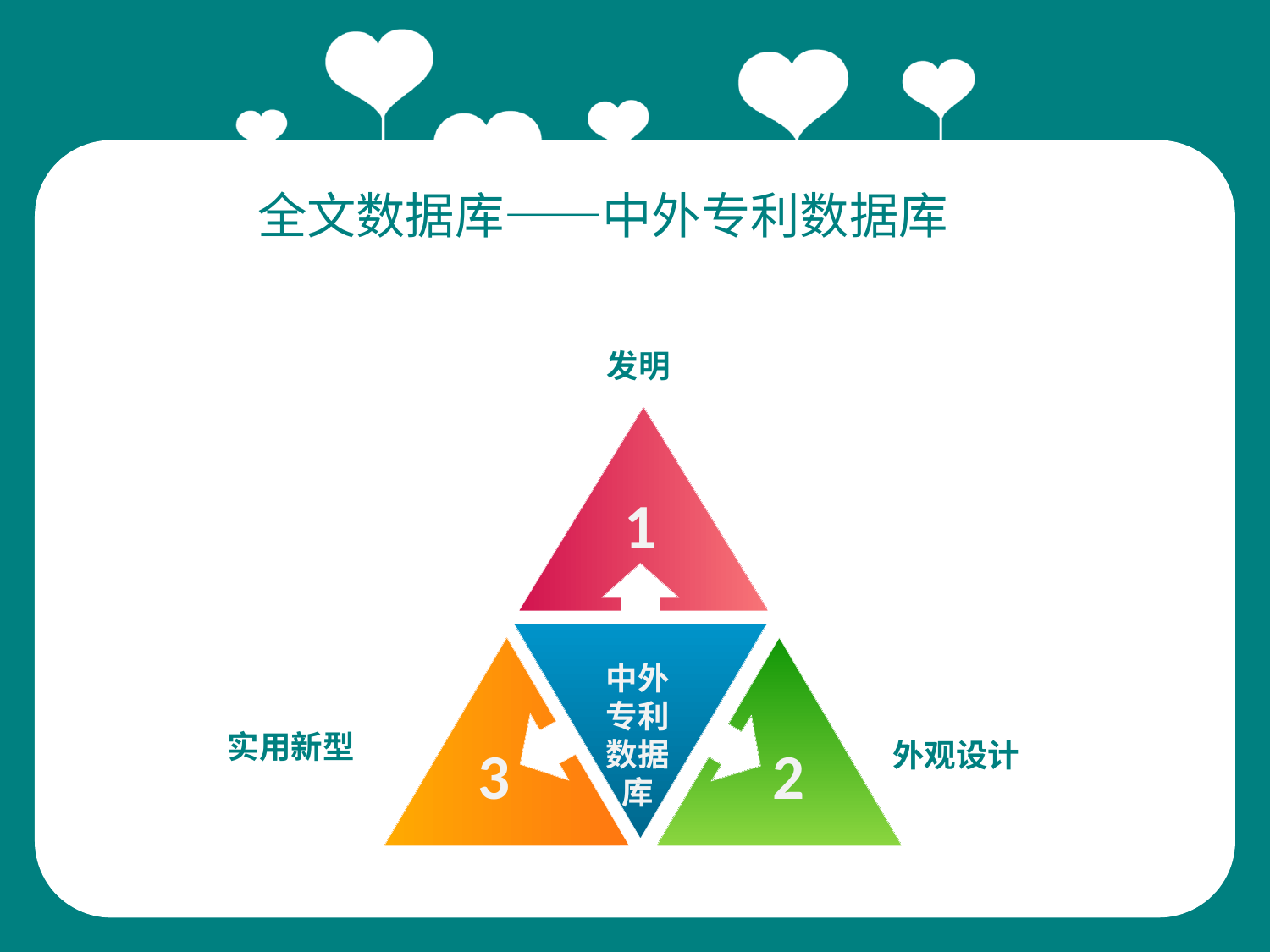

全文数据库——中外专利数据库
发明

1

中外专利数据库
实用新型
外观设计
3
2